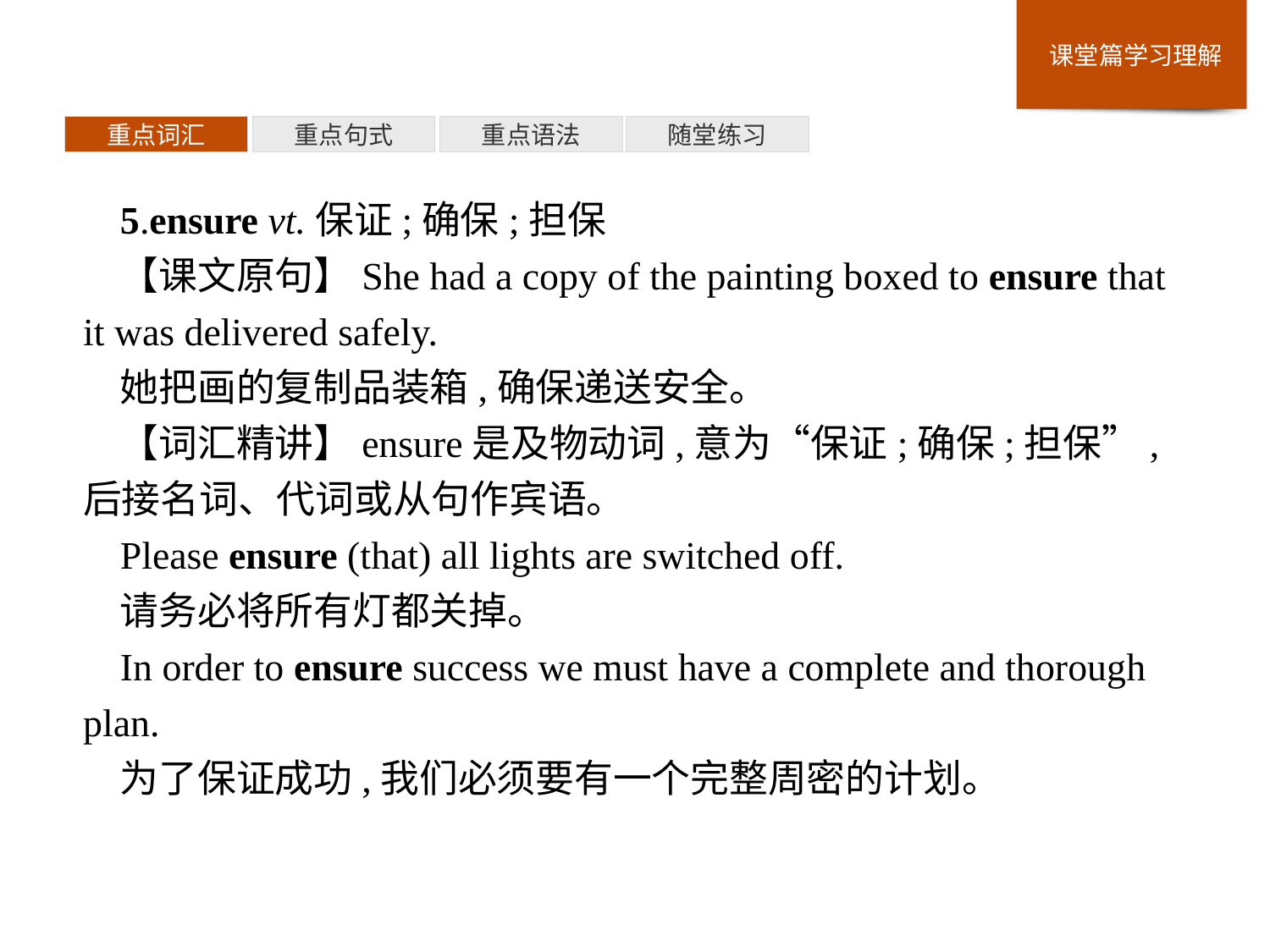

重点词汇
重点句式
重点语法
随堂练习
5.ensure vt.保证;确保;担保
【课文原句】She had a copy of the painting boxed to ensure that it was delivered safely.
她把画的复制品装箱,确保递送安全。
【词汇精讲】ensure是及物动词,意为“保证;确保;担保”,后接名词、代词或从句作宾语。
Please ensure (that) all lights are switched off.
请务必将所有灯都关掉。
In order to ensure success we must have a complete and thorough plan.
为了保证成功,我们必须要有一个完整周密的计划。